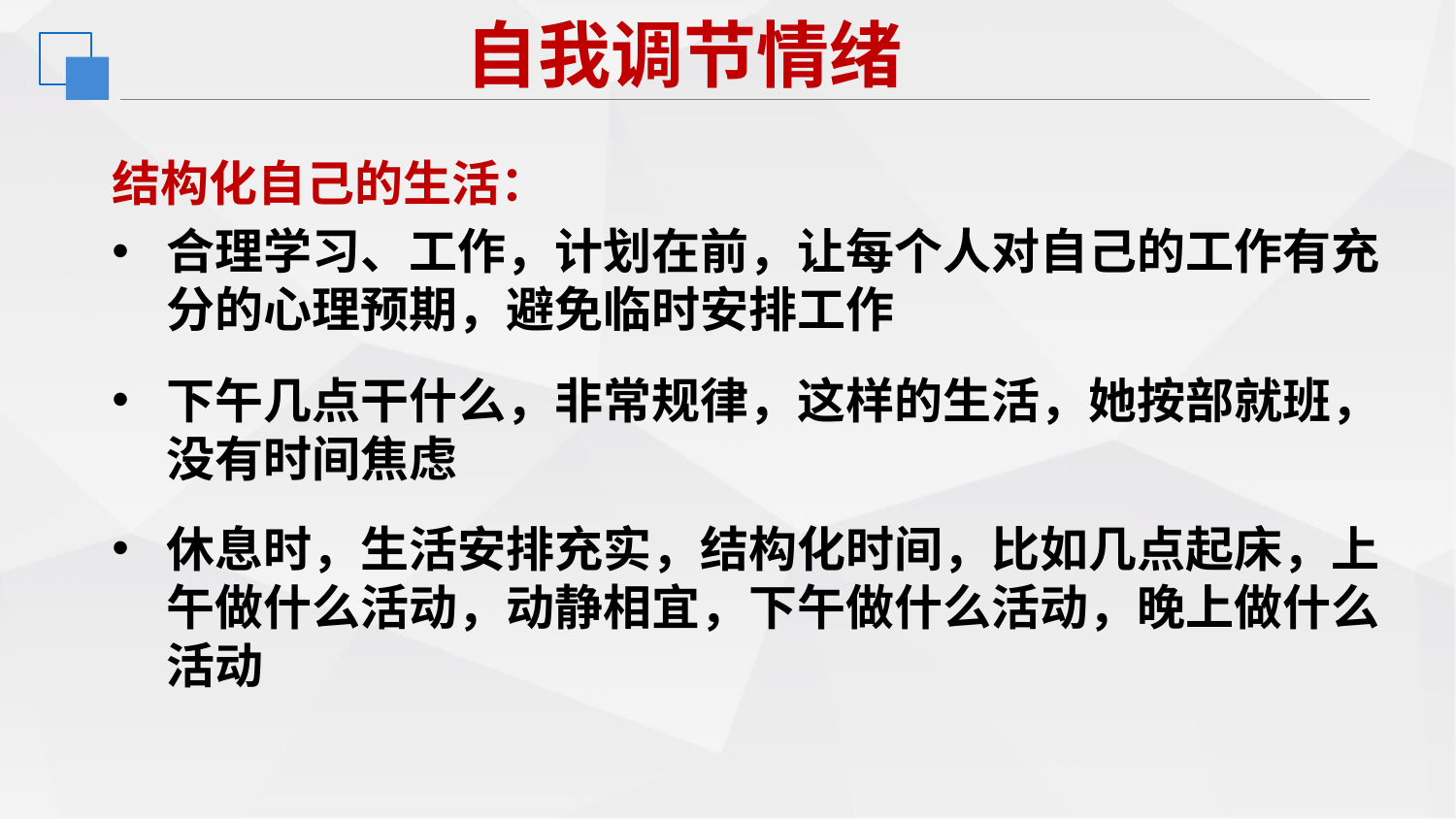

自我调节情绪
结构化自己的生活：
合理学习、工作，计划在前，让每个人对自己的工作有充分的心理预期，避免临时安排工作

下午几点干什么，非常规律，这样的生活，她按部就班，没有时间焦虑

休息时，生活安排充实，结构化时间，比如几点起床，上午做什么活动，动静相宜，下午做什么活动，晚上做什么活动

18